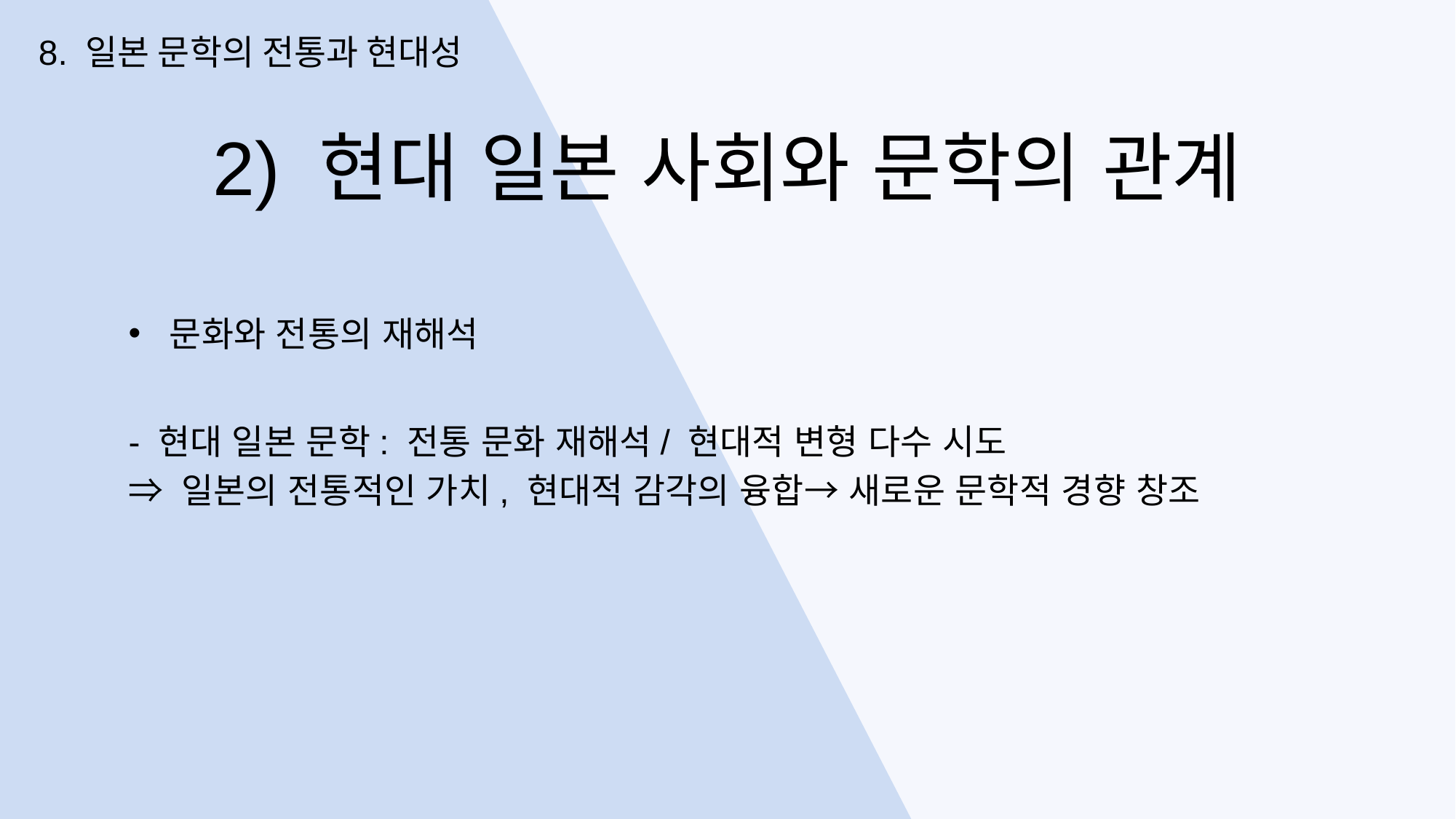

8. 일본 문학의 전통과 현대성
2) 현대 일본 사회와 문학의 관계
문화와 전통의 재해석

- 현대 일본 문학: 전통 문화 재해석/ 현대적 변형 다수 시도
⇒ 일본의 전통적인 가치, 현대적 감각의 융합→ 새로운 문학적 경향 창조